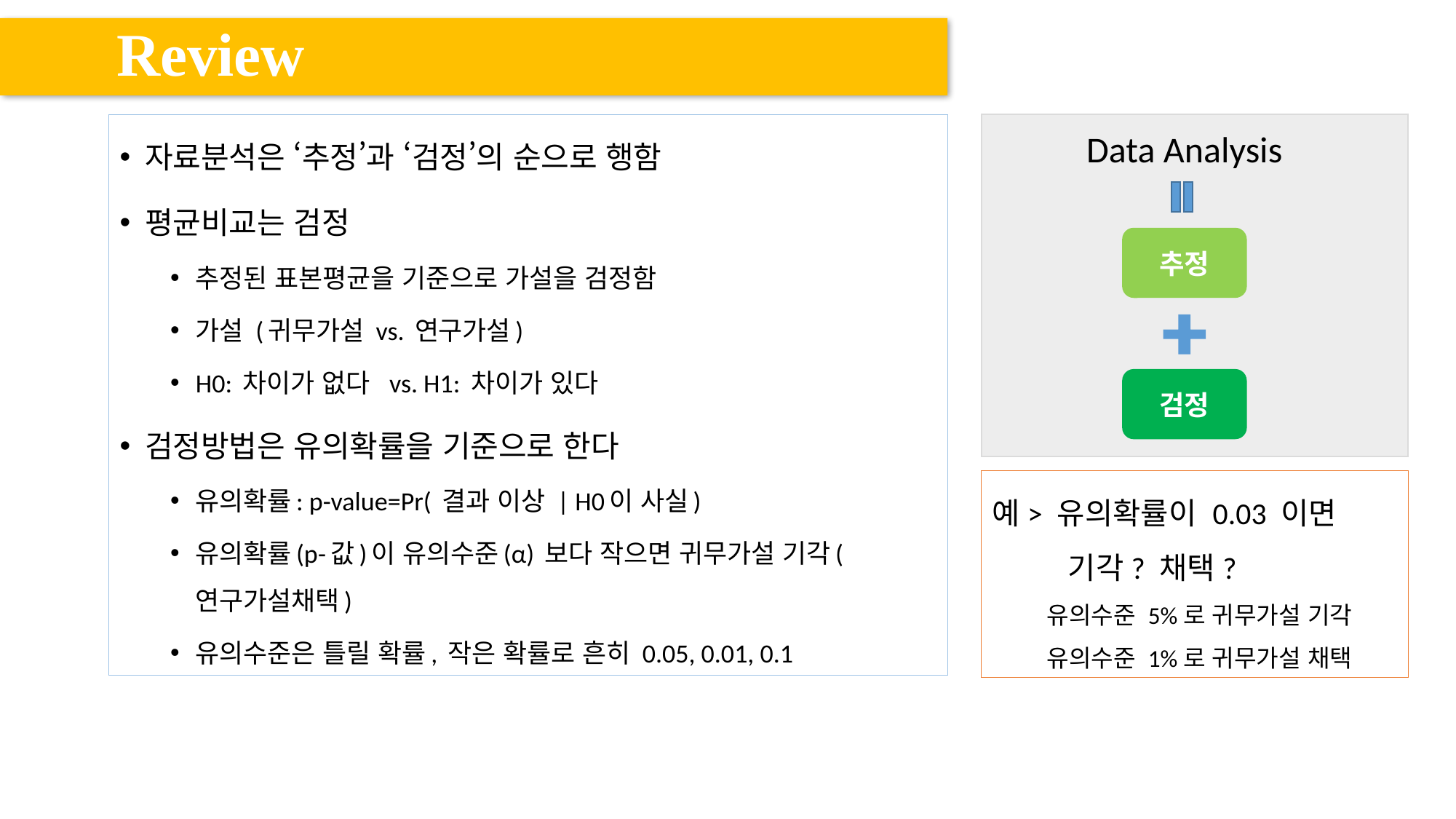

# Review
자료분석은 ‘추정’과 ‘검정’의 순으로 행함
평균비교는 검정
추정된 표본평균을 기준으로 가설을 검정함
가설 (귀무가설 vs. 연구가설)
H0: 차이가 없다  vs. H1: 차이가 있다
검정방법은 유의확률을 기준으로 한다
유의확률: p-value=Pr( 결과 이상 | H0이 사실)
유의확률(p-값)이 유의수준(α) 보다 작으면 귀무가설 기각(연구가설채택)
유의수준은 틀릴 확률, 작은 확률로 흔히 0.05, 0.01, 0.1

Data Analysis

추정

검정
예> 유의확률이 0.03 이면
        기각? 채택?
유의수준 5%로 귀무가설 기각
유의수준 1%로 귀무가설 채택